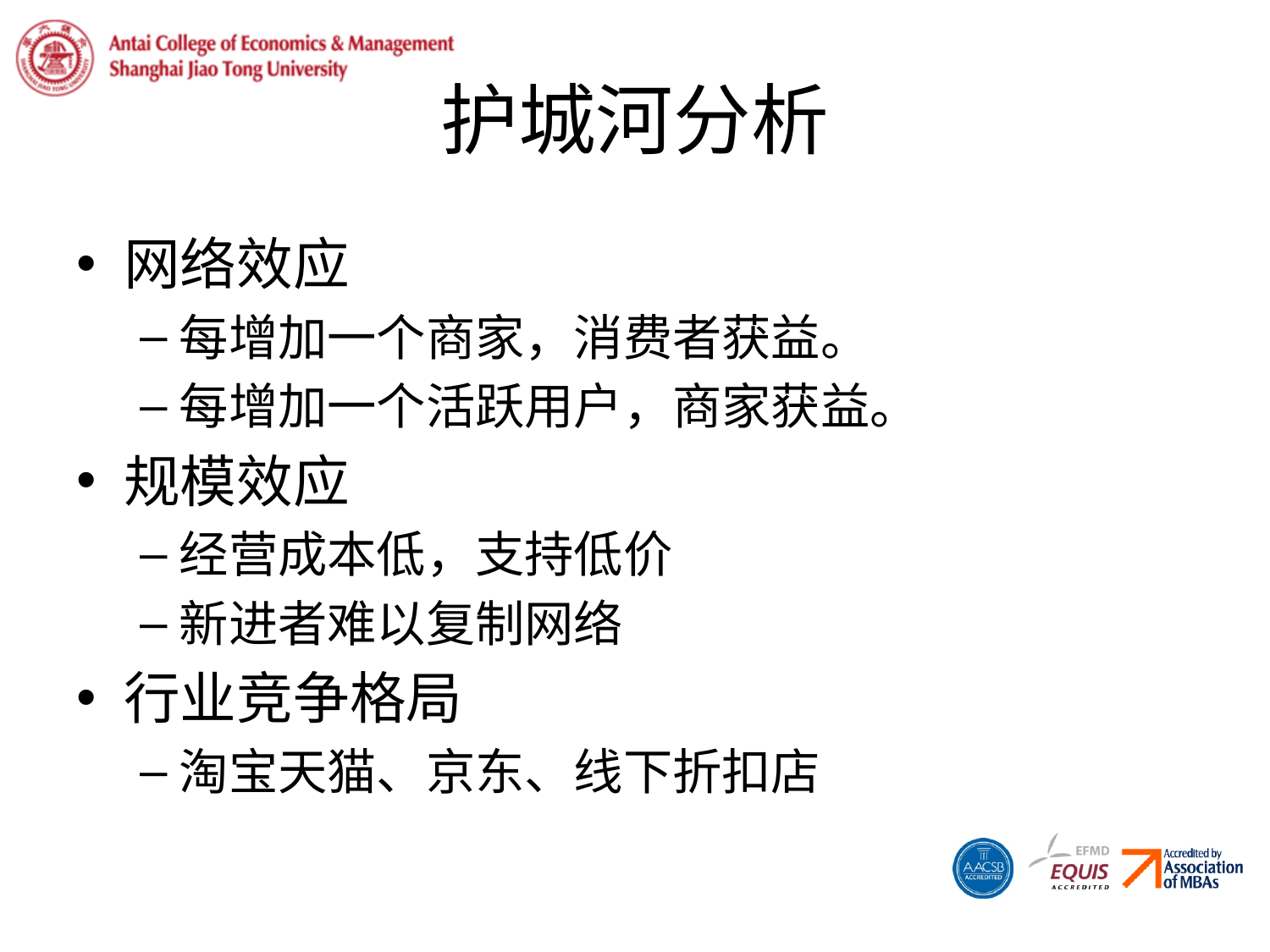

# 护城河分析
网络效应
每增加一个商家，消费者获益。
每增加一个活跃用户，商家获益。
规模效应
经营成本低，支持低价
新进者难以复制网络
行业竞争格局
淘宝天猫、京东、线下折扣店